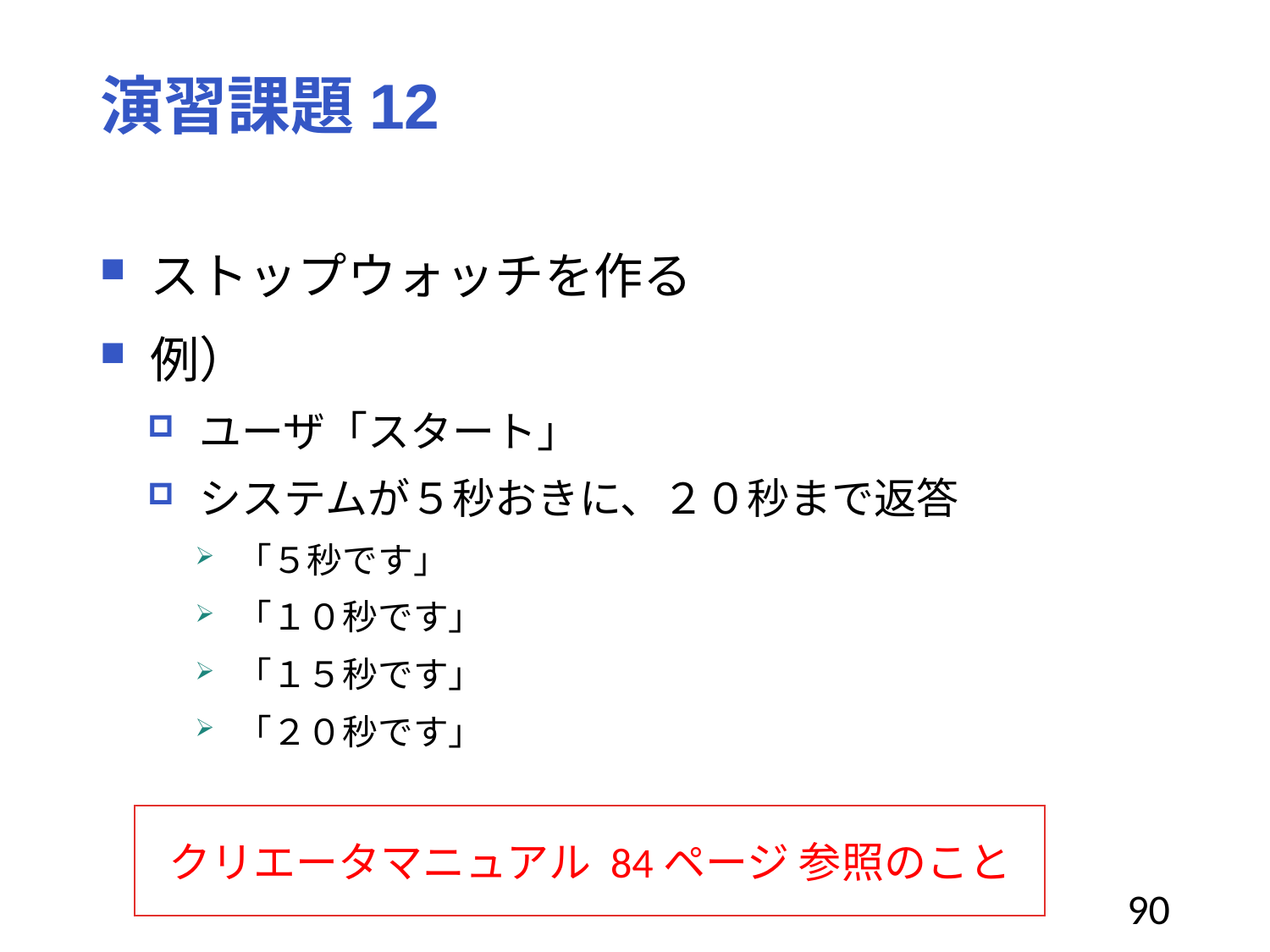

# 演習課題12
ストップウォッチを作る
例）
ユーザ「スタート」
システムが５秒おきに、２０秒まで返答
「５秒です」
「１０秒です」
「１５秒です」
「２０秒です」

クリエータマニュアル 84ページ 参照のこと
90